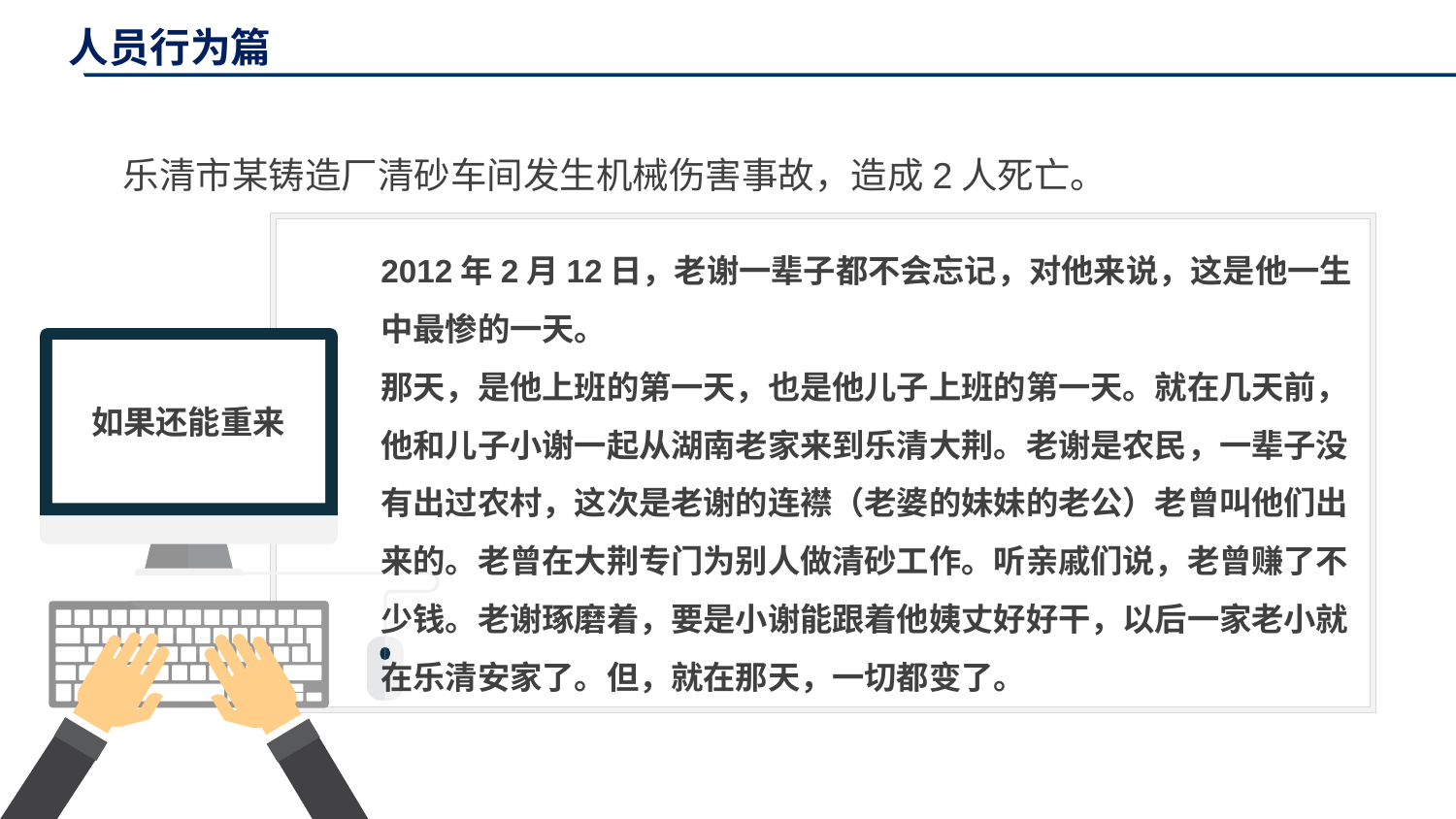

人员行为篇

乐清市某铸造厂清砂车间发生机械伤害事故，造成2人死亡。

2012年2月12日，老谢一辈子都不会忘记，对他来说，这是他一生中最惨的一天。
那天，是他上班的第一天，也是他儿子上班的第一天。就在几天前，他和儿子小谢一起从湖南老家来到乐清大荆。老谢是农民，一辈子没有出过农村，这次是老谢的连襟（老婆的妹妹的老公）老曾叫他们出来的。老曾在大荆专门为别人做清砂工作。听亲戚们说，老曾赚了不少钱。老谢琢磨着，要是小谢能跟着他姨丈好好干，以后一家老小就在乐清安家了。但，就在那天，一切都变了。

如果还能重来